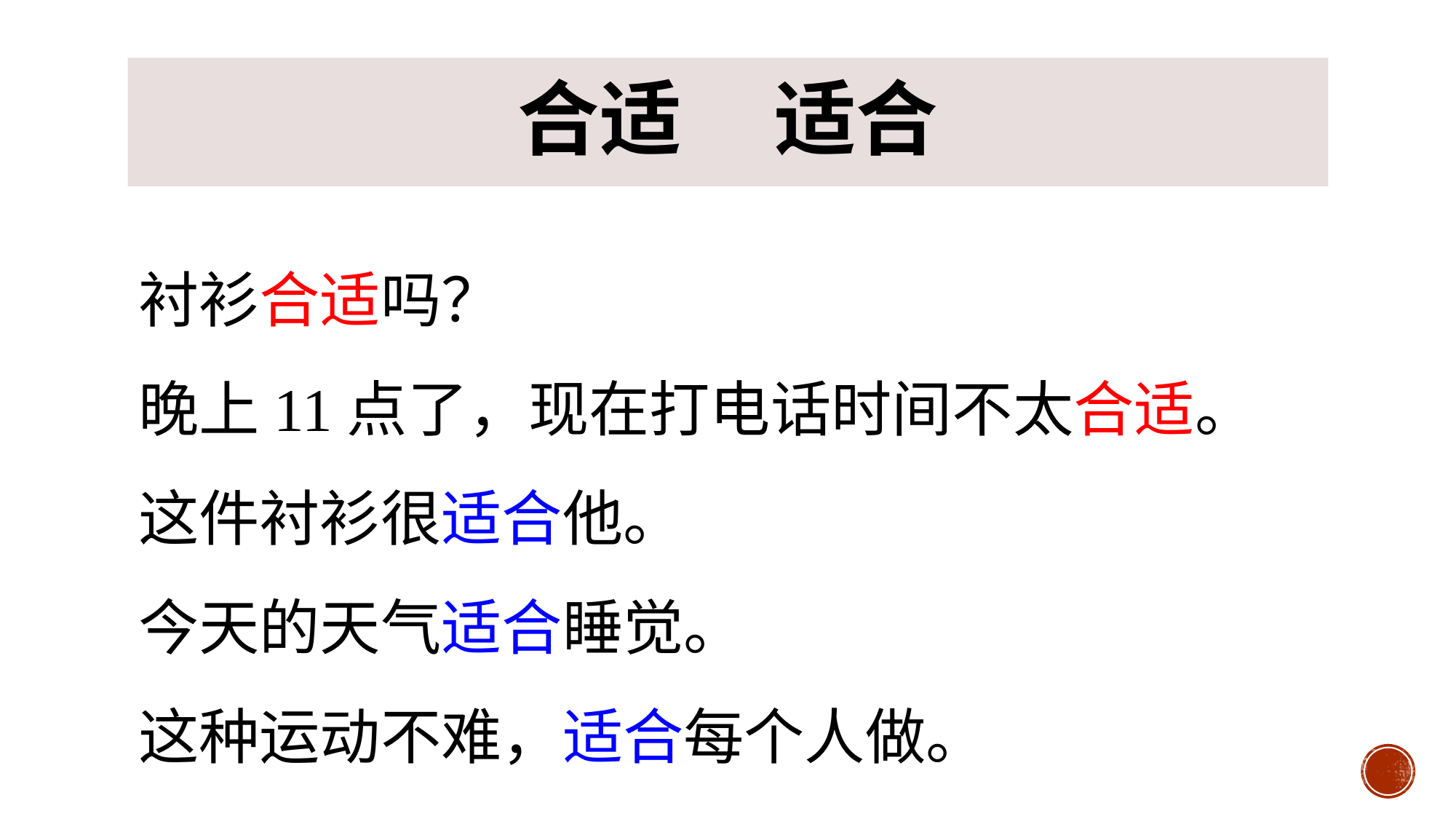

# 合适     适合

衬衫合适吗？
晚上11点了，现在打电话时间不太合适。
这件衬衫很适合他。
今天的天气适合睡觉。
这种运动不难，适合每个人做。